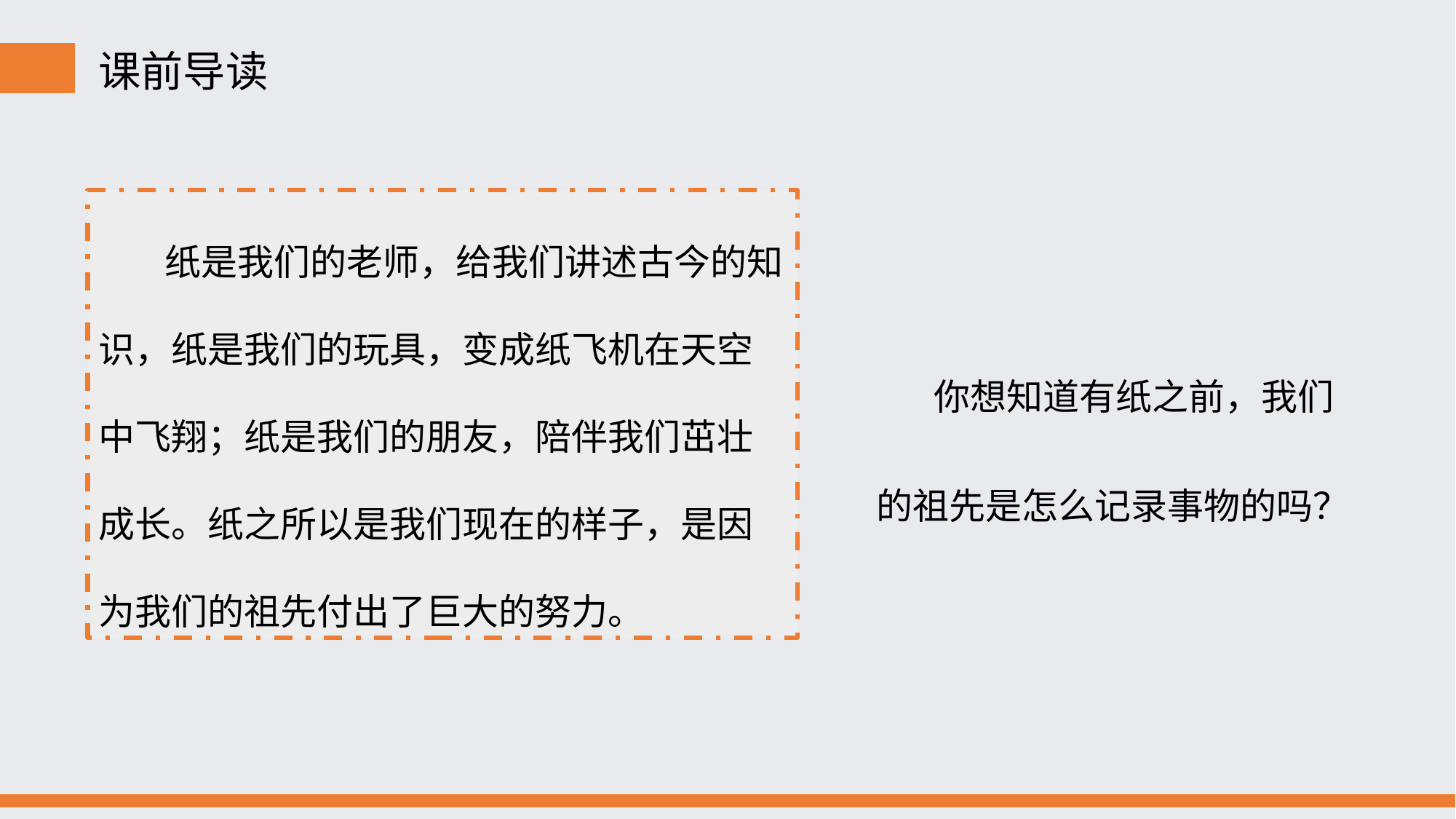

课前导读
       纸是我们的老师，给我们讲述古今的知识，纸是我们的玩具，变成纸飞机在天空中飞翔；纸是我们的朋友，陪伴我们茁壮成长。纸之所以是我们现在的样子，是因为我们的祖先付出了巨大的努力。
      你想知道有纸之前，我们的祖先是怎么记录事物的吗？